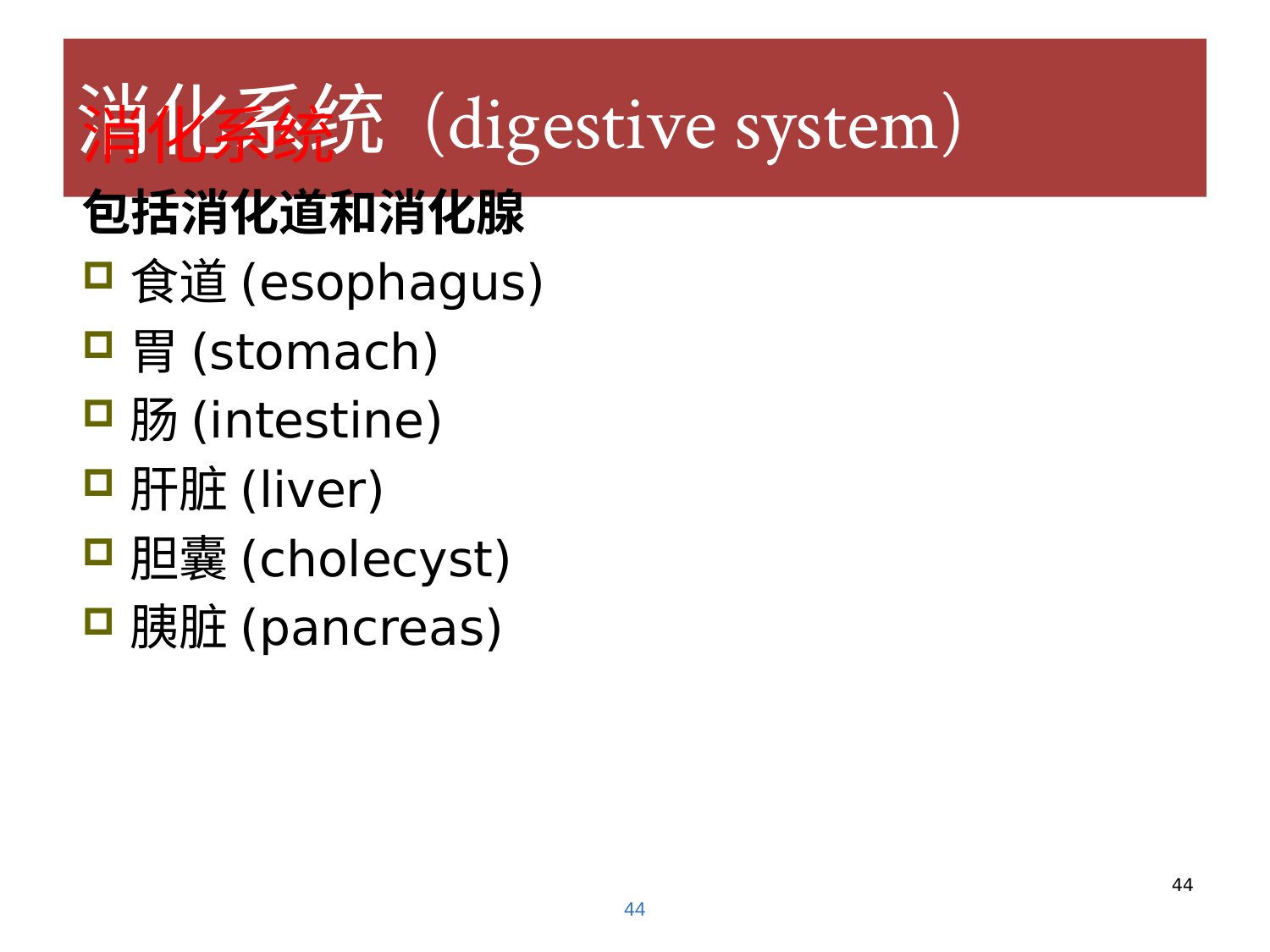

# 消化系统 (digestive system)
消化系统
包括消化道和消化腺
食道(esophagus)
胃(stomach)
肠(intestine)
肝脏(liver)
胆囊(cholecyst)
胰脏(pancreas)

44
44